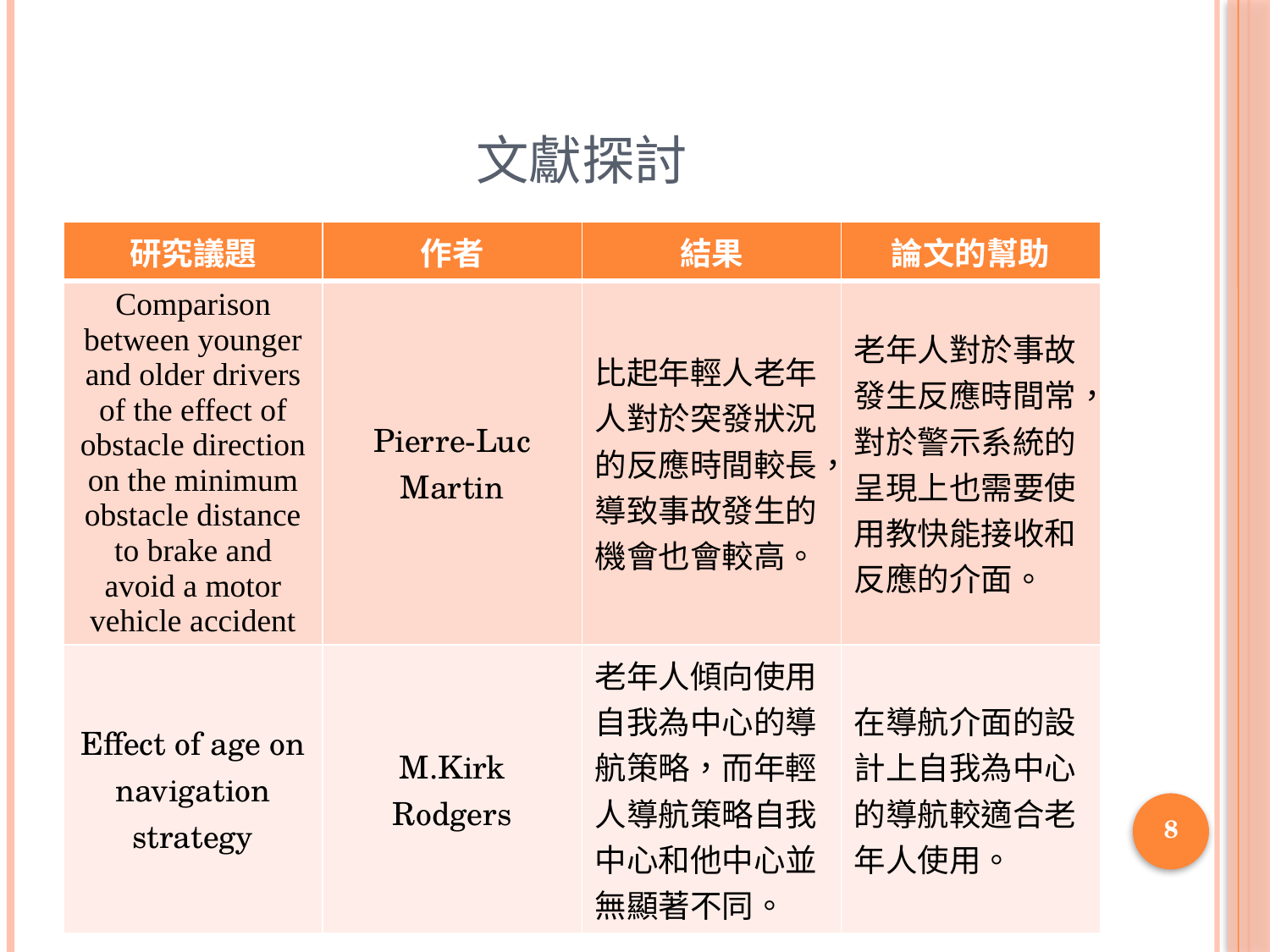

# 文獻探討
| 研究議題 | 作者 | 結果 | 論文的幫助 |
| --- | --- | --- | --- |
| Comparison between younger and older drivers of the effect of obstacle direction on the minimum obstacle distance to brake and avoid a motor vehicle accident | Pierre-Luc Martin | 比起年輕人老年人對於突發狀況的反應時間較長，導致事故發生的機會也會較高。 | 老年人對於事故發生反應時間常，對於警示系統的呈現上也需要使用教快能接收和反應的介面。 |
| Effect of age on navigation strategy | M.Kirk Rodgers | 老年人傾向使用自我為中心的導航策略，而年輕人導航策略自我中心和他中心並無顯著不同。 | 在導航介面的設計上自我為中心的導航較適合老年人使用。 |
8